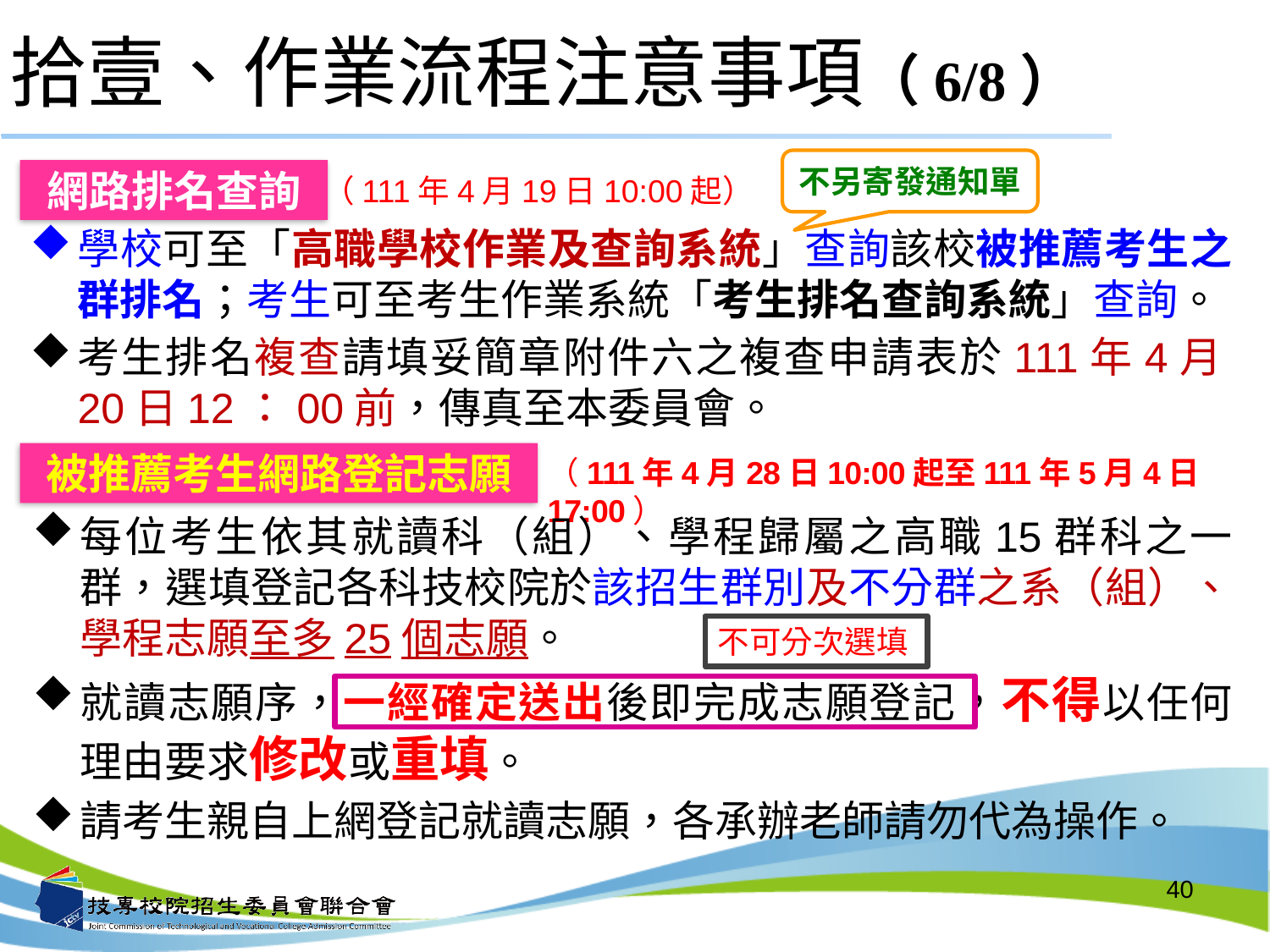

# 拾壹、作業流程注意事項（6/8）
不另寄發通知單
網路排名查詢
（111年4月19日10:00起）
學校可至「高職學校作業及查詢系統」查詢該校被推薦考生之群排名；考生可至考生作業系統「考生排名查詢系統」查詢。
考生排名複查請填妥簡章附件六之複查申請表於111年4月20日12：00前，傳真至本委員會。
被推薦考生網路登記志願
（111年4月28日10:00起至111年5月4日17:00）
每位考生依其就讀科（組）、學程歸屬之高職15群科之一群，選填登記各科技校院於該招生群別及不分群之系（組）、學程志願至多25個志願。
就讀志願序，一經確定送出後即完成志願登記，不得以任何理由要求修改或重填。
請考生親自上網登記就讀志願，各承辦老師請勿代為操作。
不可分次選填

40